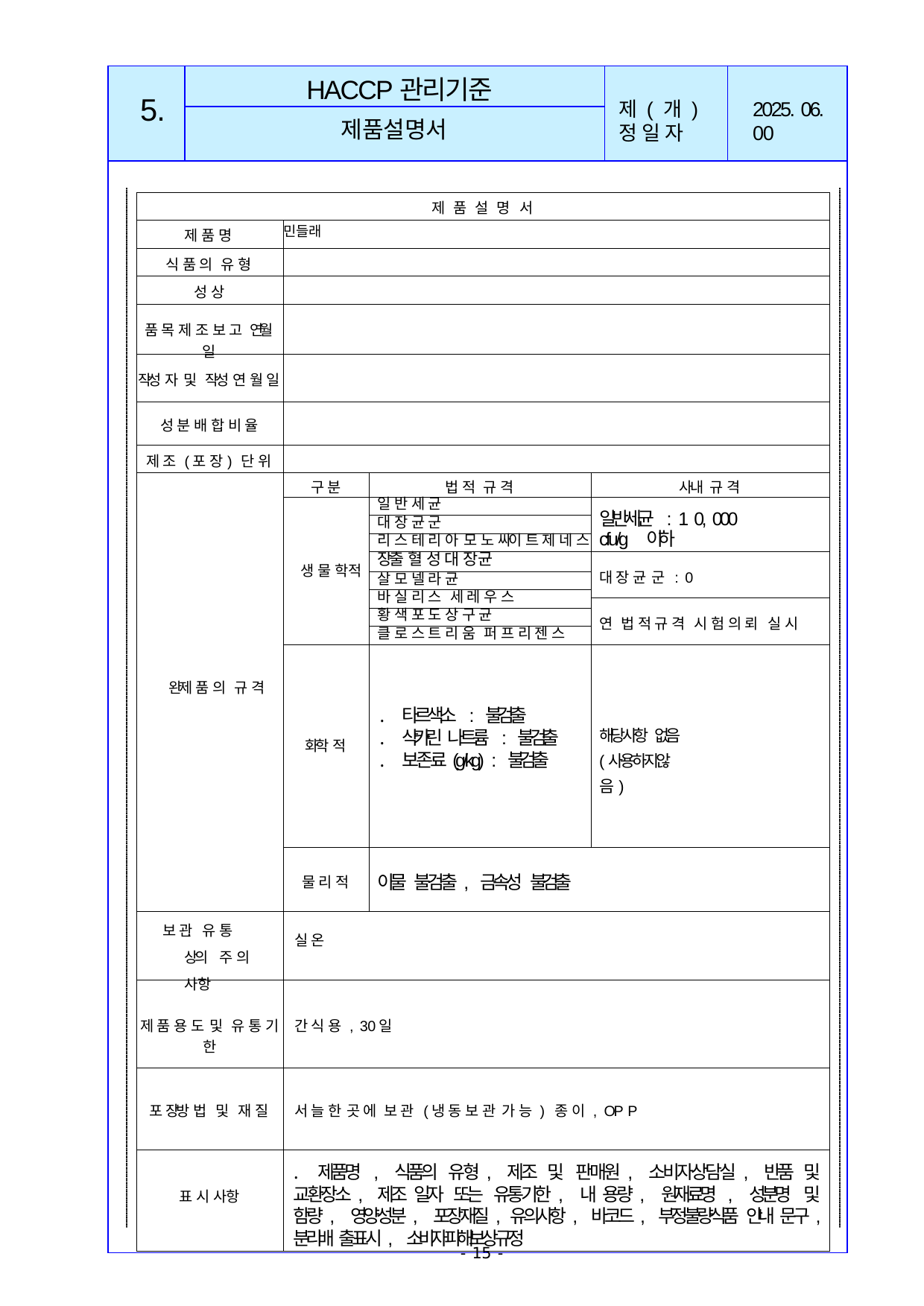

|  |  |  |  |
| --- | --- | --- | --- |
|  |  |  |  |
|  |  |  |  |
HACCP관리기준
5.
제 ( 개 ) 정 일 자
2025. 06. 00
제품설명서

| 제 품 설 명 서 |  |  |  |
| --- | --- | --- | --- |
| 제 품 명 | 민들래 |  |  |
| 식 품 의 유 형 |  |  |  |
| 성 상 |  |  |  |
| 품 목 제 조 보 고 연월 일 |  |  |  |
| 작성 자 및 작성 연 월 일 |  |  |  |
| 성 분 배 합 비 율 |  |  |  |
| 제 조 (포 장) 단 위 |  |  |  |
| 완제 품 의 규 격 | 구 분 | 법 적 규 격 | 사내 규 격 |
|  | 생 물 학적 | 일 반 세 균 | 일반세균 : 1 0, 000 cfu/g 이하 |
|  |  | 대 장 균 군 |  |
|  |  | 리 스 테 리 아 모 노 싸이 트 제 네 스 |  |
|  |  | 장출 혈 성 대 장균 | 대 장 균 군 : 0 |
|  |  | 살 모 넬 라 균 |  |
|  |  | 바 실 리 스 세 레 우 스 |  |
|  |  |  | 연 법 적 규 격 시 험 의 뢰 실 시 |
|  |  | 황 색 포 도 상 구 균 |  |
|  |  | 클 로 스 트 리 움 퍼 프 리 젠 스 |  |
|  | 화학 적 | ․ 타르색소 : 불검출 ․ 삭카린 나트륨 : 불검출 ․ 보존료(g/kg) : 불검출 | 해당사항 없음 (사용하지않음) |
|  | 물 리 적 | 이물 불검출, 금속성 불검출 |  |
| 보 관․ 유 통 상의 주 의 사항 | 실 온 |  |  |
| 제 품 용 도 및 유 통 기 한 | 간 식 용 , 30일 |  |  |
| 포 장방 법 및 재 질 | 서 늘 한 곳 에 보 관 (냉 동 보 관 가 능 ) 종 이 , OP P |  |  |
| 표 시 사항 | ․ 제품명 , 식품의 유형, 제조 및 판매원, 소비자상담실, 반품 및 교환장소, 제조 일자 또는 유통기한, 내 용량, 원재료명 , 성분명 및 함량, 영양성분, 포장재질, 유의사항, 바코드, 부정불량식품 안내 문구, 분리배 출표시, 소비자피해보상규정 |  |  |
- 15 -